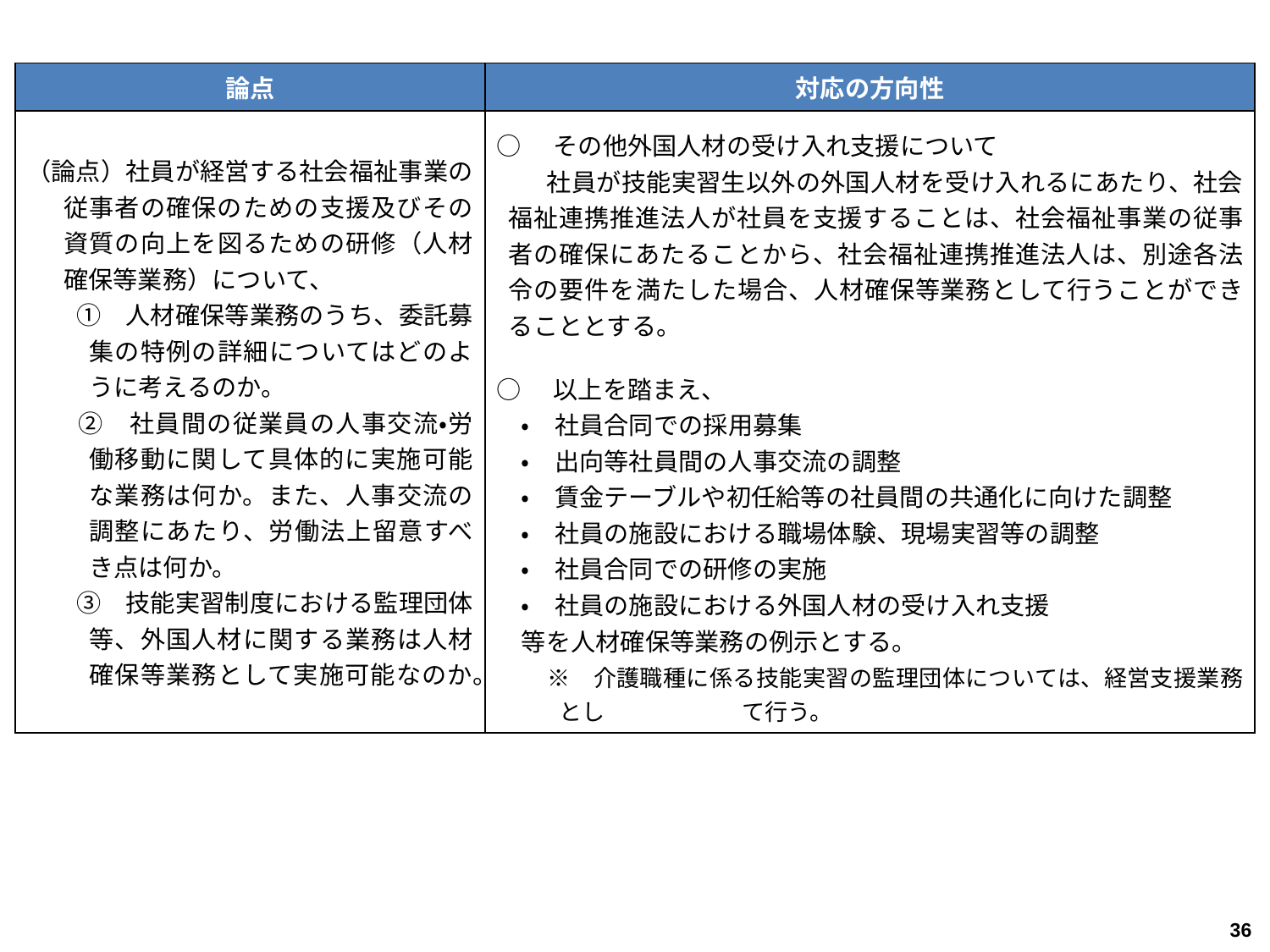

| 論点 | 対応の方向性 |
| --- | --- |
| （論点）社員が経営する社会福祉事業の従事者の確保のための支援及びその資質の向上を図るための研修（人材確保等業務）について、 　　①　人材確保等業務のうち、委託募集の特例の詳細についてはどのように考えるのか。 　　②　社員間の従業員の人事交流・労働移動に関して具体的に実施可能な業務は何か。また、人事交流の調整にあたり、労働法上留意すべき点は何か。 　　③　技能実習制度における監理団体等、外国人材に関する業務は人材確保等業務として実施可能なのか。 | ○　その他外国人材の受け入れ支援について 　　社員が技能実習生以外の外国人材を受け入れるにあたり、社会福祉連携推進法人が社員を支援することは、社会福祉事業の従事者の確保にあたることから、社会福祉連携推進法人は、別途各法令の要件を満たした場合、人材確保等業務として行うことができることとする。 ○　以上を踏まえ、 　・　社員合同での採用募集 　・　出向等社員間の人事交流の調整 　・　賃金テーブルや初任給等の社員間の共通化に向けた調整 　・　社員の施設における職場体験、現場実習等の調整 　・　社員合同での研修の実施 　・　社員の施設における外国人材の受け入れ支援 　等を人材確保等業務の例示とする。 　　※　介護職種に係る技能実習の監理団体については、経営支援業務とし　　　　　　て行う。 |
36